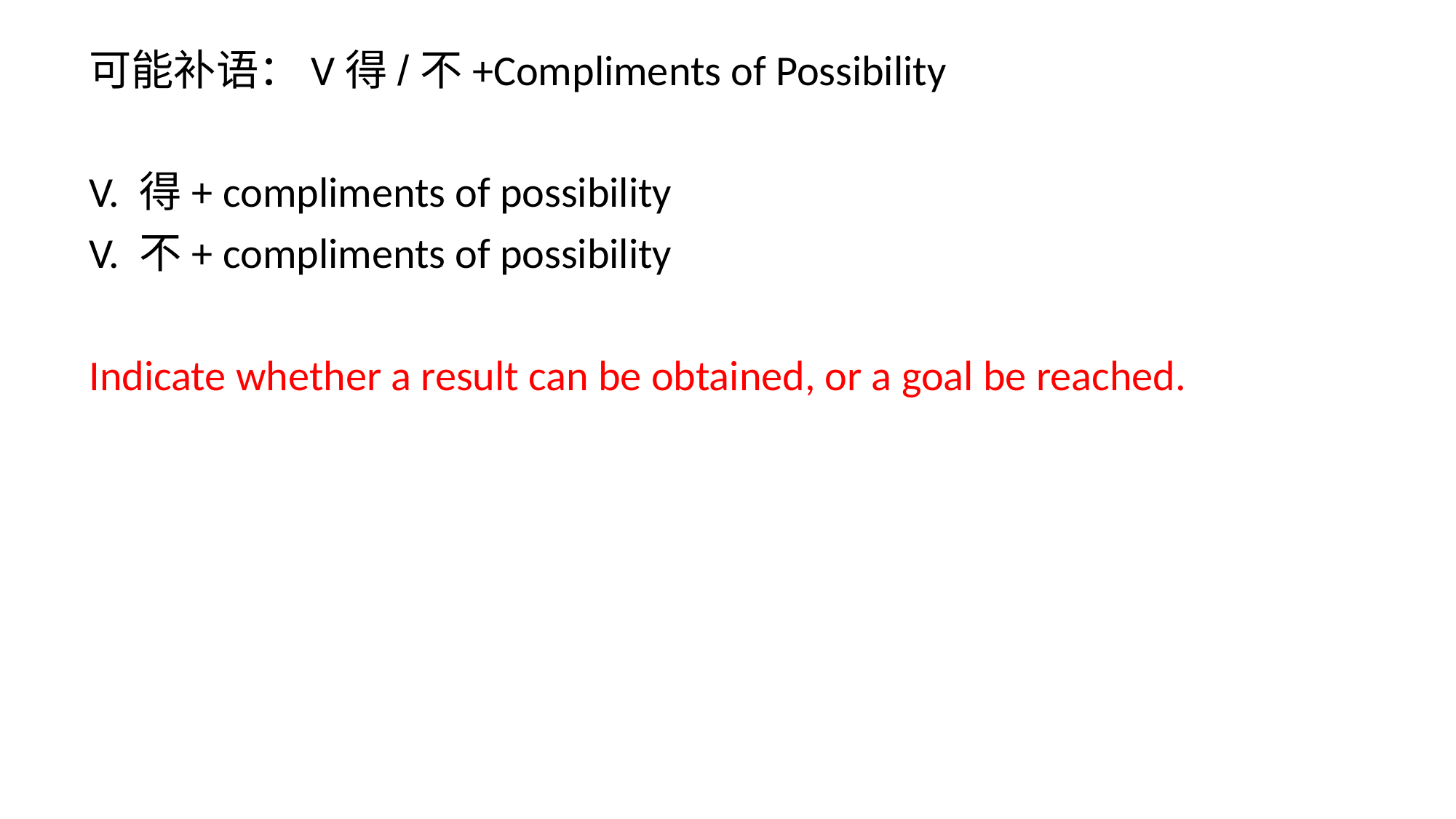

可能补语：V得/不+Compliments of Possibility

V. 得+ compliments of possibility
V. 不+ compliments of possibility

Indicate whether a result can be obtained, or a goal be reached.